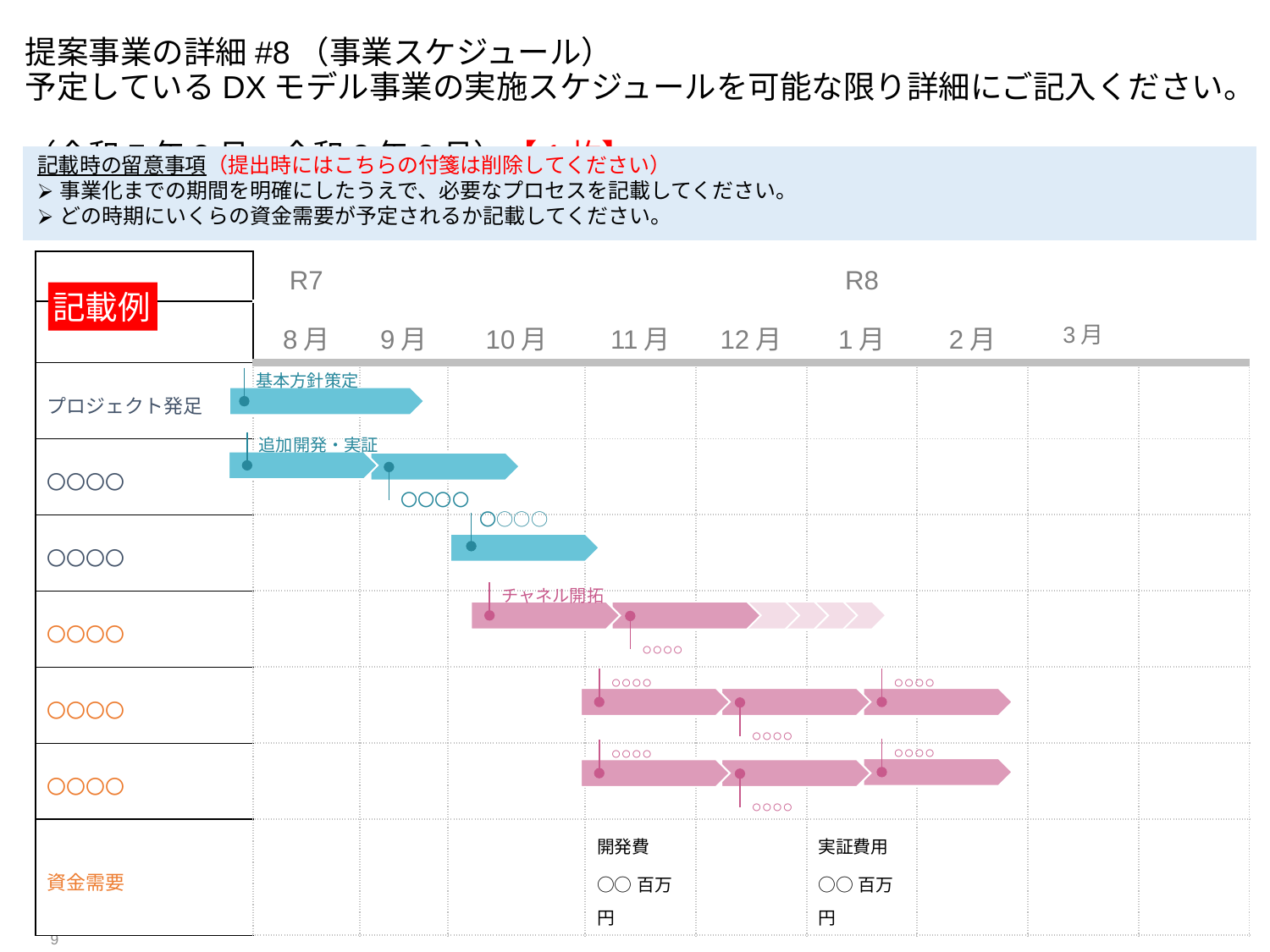

# 提案事業の詳細#8（事業スケジュール） 予定しているDXモデル事業の実施スケジュールを可能な限り詳細にご記入ください。 （令和7年8月～令和8年2月）【1枚】
記載時の留意事項（提出時にはこちらの付箋は削除してください）
事業化までの期間を明確にしたうえで、必要なプロセスを記載してください。
どの時期にいくらの資金需要が予定されるか記載してください。
|  | R7 |  |  |  |  | R8 |  |  |  |
| --- | --- | --- | --- | --- | --- | --- | --- | --- | --- |
|  | 8月 | 9月 | 10月 | 11月 | 12月 | 1月 | 2月 | 3月 |  |
| プロジェクト発足 |  |  |  |  |  |  |  |  |  |
| 〇〇〇〇 |  |  |  |  |  |  |  |  |  |
| 〇〇〇〇 |  |  |  |  |  |  |  |  |  |
| 〇〇〇〇 |  |  |  |  |  |  |  |  |  |
| 〇〇〇〇 |  |  |  |  |  |  |  |  |  |
| 〇〇〇〇 |  |  |  |  |  |  |  |  |  |
| 資金需要 |  |  |  | 開発費 ○○百万円 |  | 実証費用 ○○百万円 |  |  |  |
記載例
基本方針策定

追加開発・実証

〇〇〇〇
〇○○○

チャネル開拓

○○○○

○○○○

○○○○

○○○○
○○○○

○○○○

○○○○
9